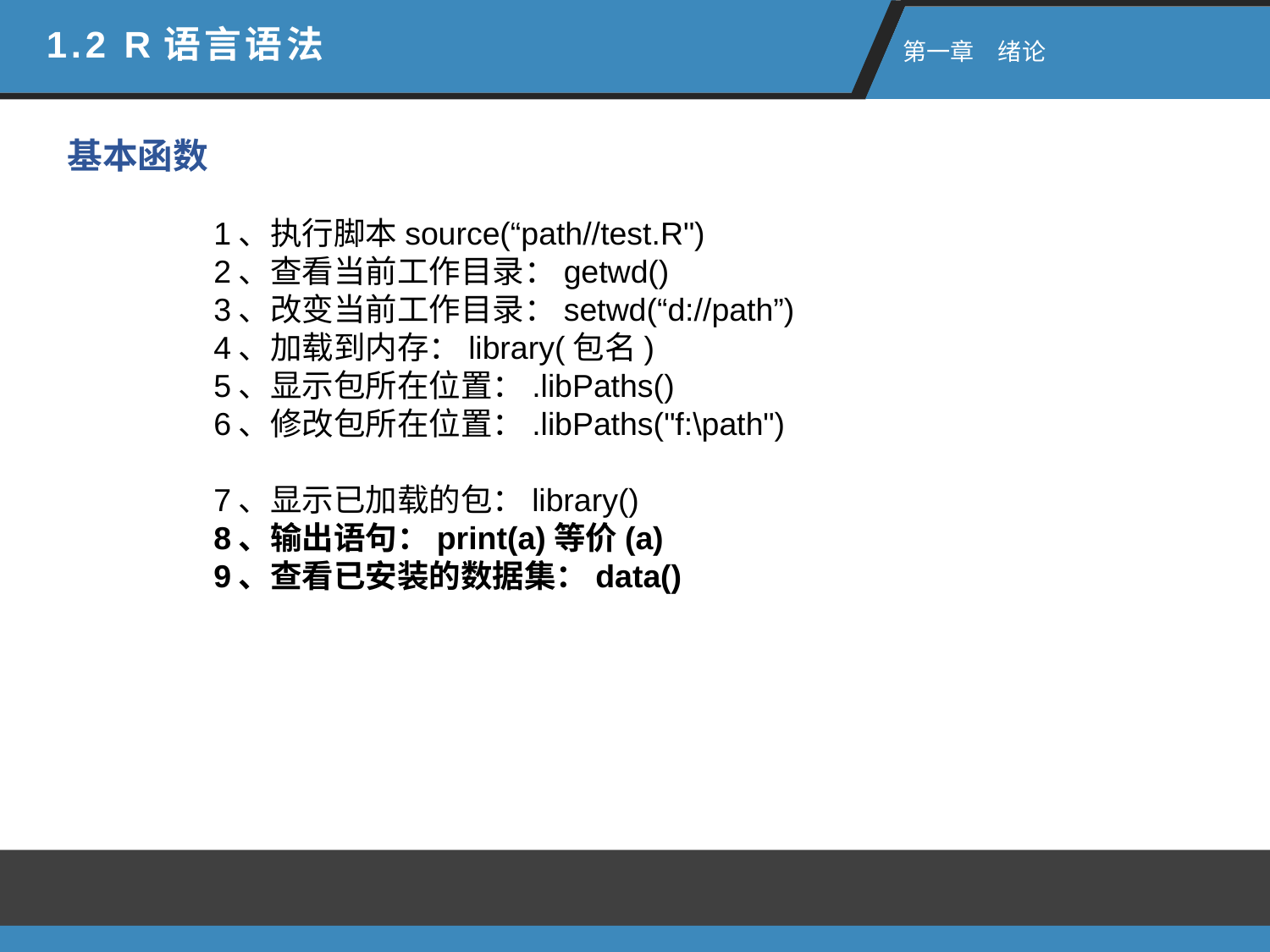

1.2 R语言语法
  第一章　绪论
基本函数
1、执行脚本source(“path//test.R")
2、查看当前工作目录：getwd()
3、改变当前工作目录：setwd(“d://path”)
4、加载到内存：library(包名)
5、显示包所在位置：.libPaths()
6、修改包所在位置：.libPaths("f:\path")
7、显示已加载的包：library()
8、输出语句：print(a)等价(a)
9、查看已安装的数据集：data()